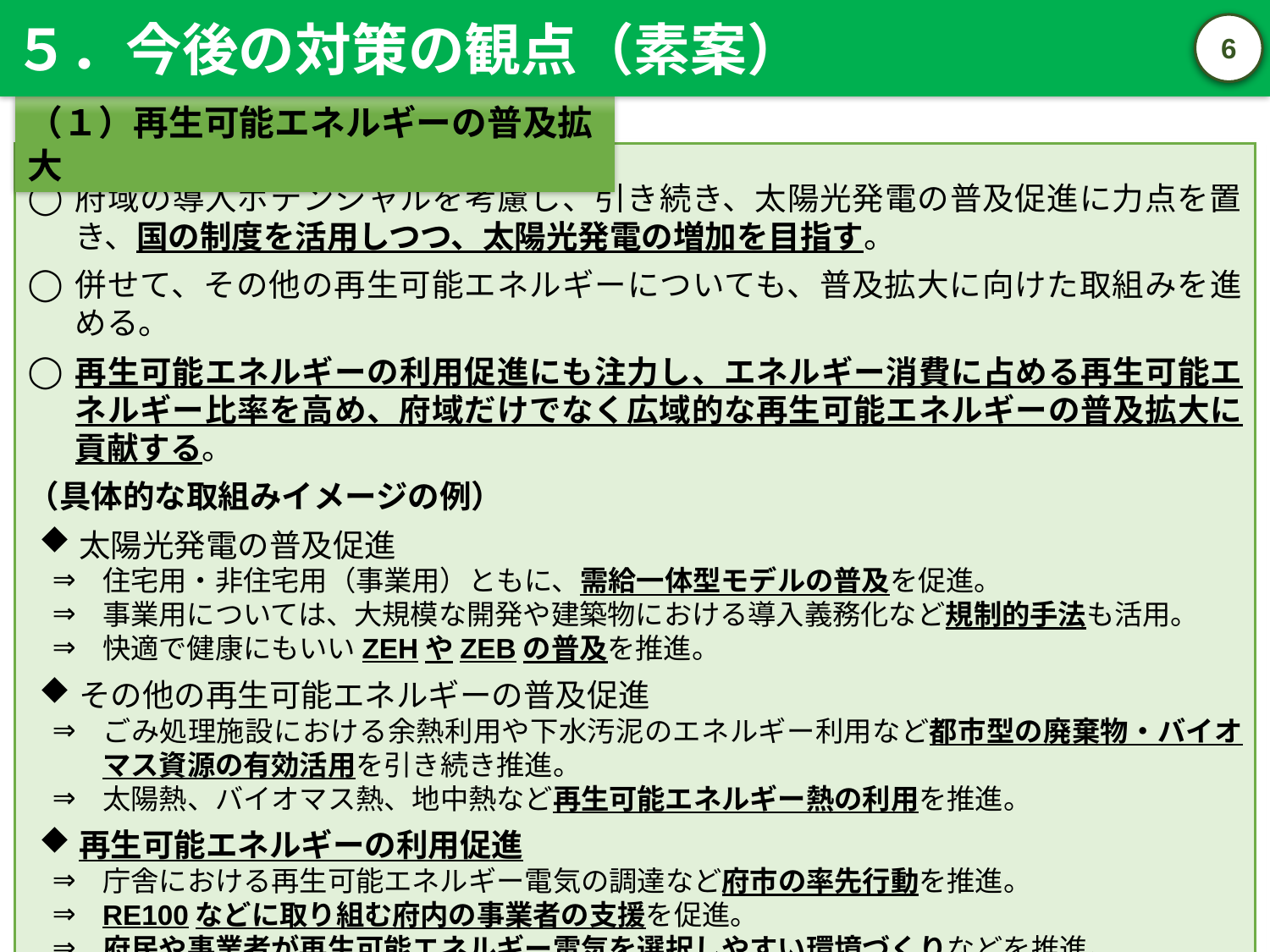

５．今後の対策の観点（素案）
6
（１）再生可能エネルギーの普及拡大
府域の導入ポテンシャルを考慮し、引き続き、太陽光発電の普及促進に力点を置き、国の制度を活用しつつ、太陽光発電の増加を目指す。
併せて、その他の再生可能エネルギーについても、普及拡大に向けた取組みを進める。
再生可能エネルギーの利用促進にも注力し、エネルギー消費に占める再生可能エネルギー比率を高め、府域だけでなく広域的な再生可能エネルギーの普及拡大に貢献する。
（具体的な取組みイメージの例）
太陽光発電の普及促進
住宅用・非住宅用（事業用）ともに、需給一体型モデルの普及を促進。
事業用については、大規模な開発や建築物における導入義務化など規制的手法も活用。
快適で健康にもいいZEHやZEBの普及を推進。
その他の再生可能エネルギーの普及促進
ごみ処理施設における余熱利用や下水汚泥のエネルギー利用など都市型の廃棄物・バイオマス資源の有効活用を引き続き推進。
太陽熱、バイオマス熱、地中熱など再生可能エネルギー熱の利用を推進。
再生可能エネルギーの利用促進
庁舎における再生可能エネルギー電気の調達など府市の率先行動を推進。
RE100などに取り組む府内の事業者の支援を促進。
府民や事業者が再生可能エネルギー電気を選択しやすい環境づくりなどを推進。